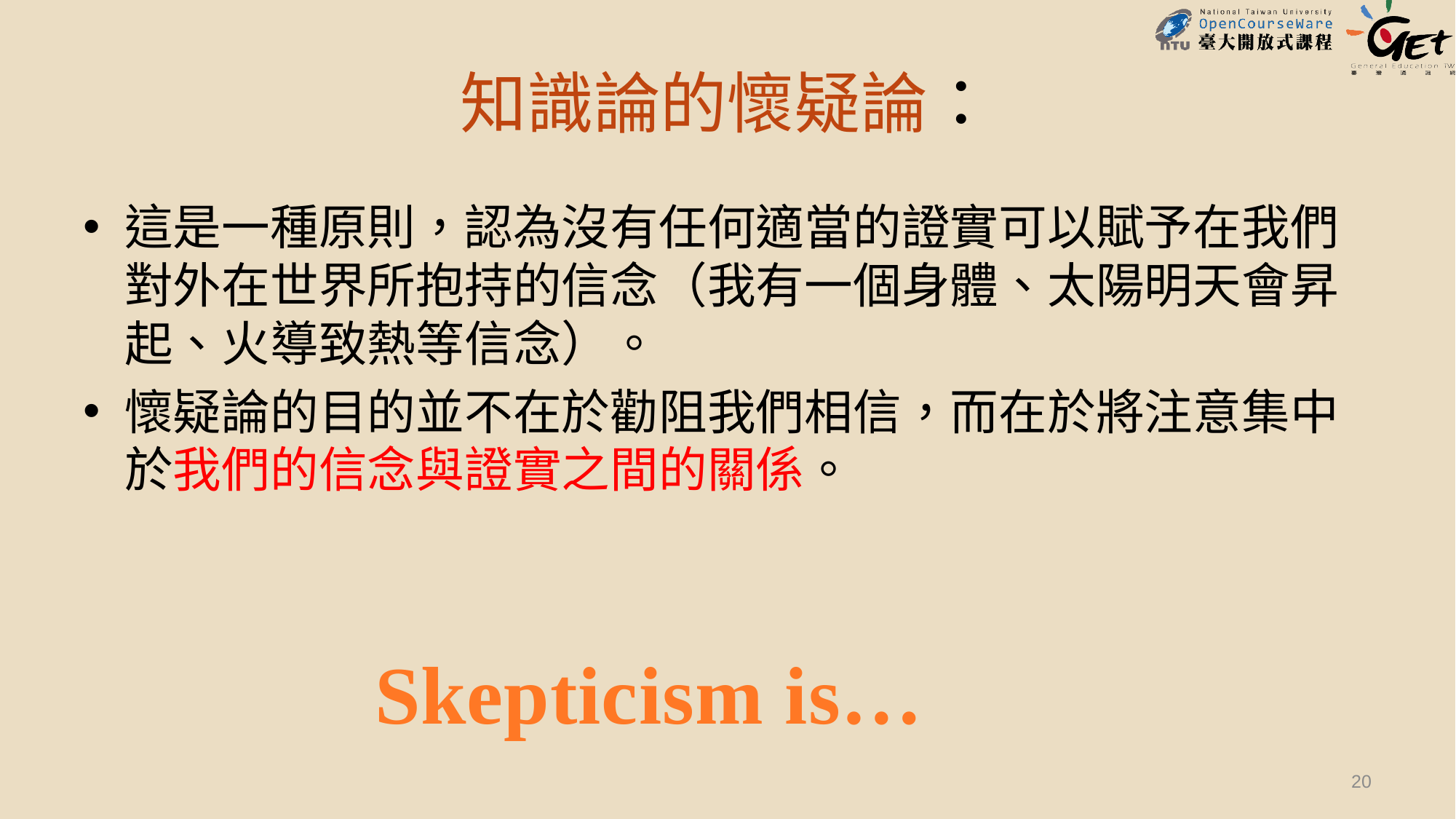

# 知識論的懷疑論：
這是一種原則，認為沒有任何適當的證實可以賦予在我們對外在世界所抱持的信念（我有一個身體、太陽明天會昇起、火導致熱等信念）。
懷疑論的目的並不在於勸阻我們相信，而在於將注意集中於我們的信念與證實之間的關係。
Skepticism is…

20